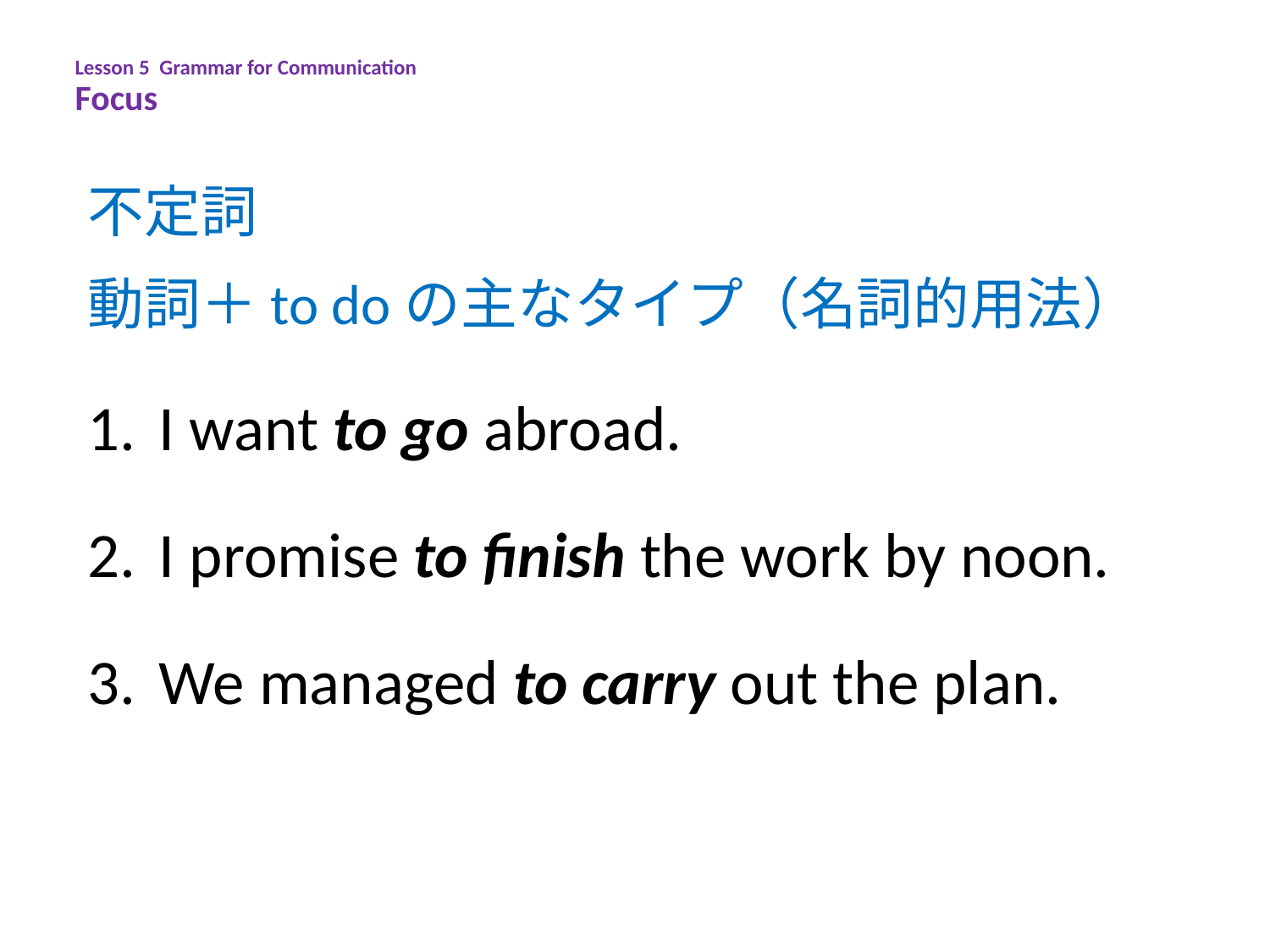

Lesson 5  Grammar for Communication
Focus
不定詞
動詞＋to doの主なタイプ（名詞的用法）
I want to go abroad.
I promise to finish the work by noon.
We managed to carry out the plan.